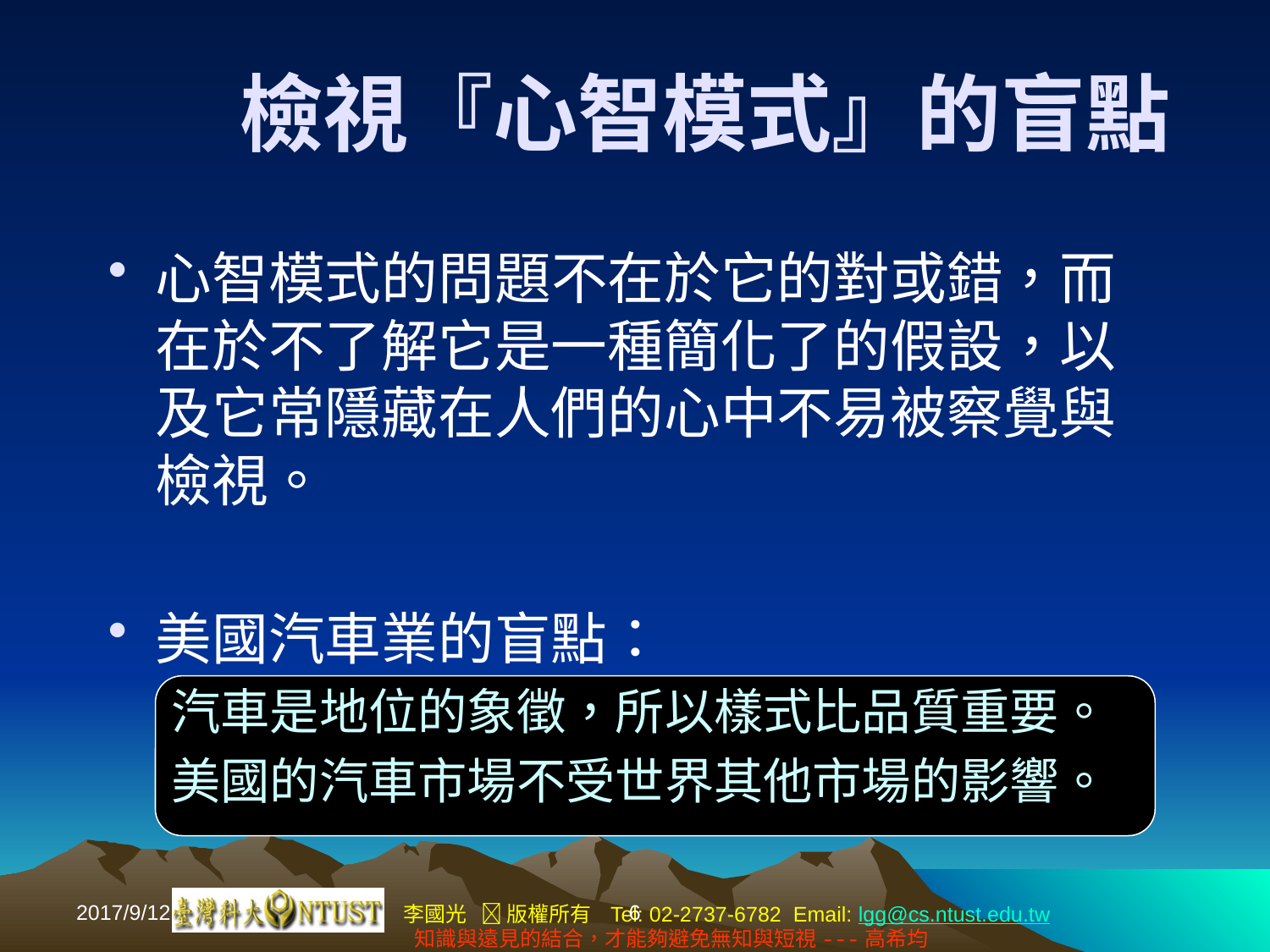

# 檢視『心智模式』的盲點
心智模式的問題不在於它的對或錯，而在於不了解它是一種簡化了的假設，以及它常隱藏在人們的心中不易被察覺與檢視。

美國汽車業的盲點：
汽車是地位的象徵，所以樣式比品質重要。
美國的汽車市場不受世界其他市場的影響。

2017/9/12
6